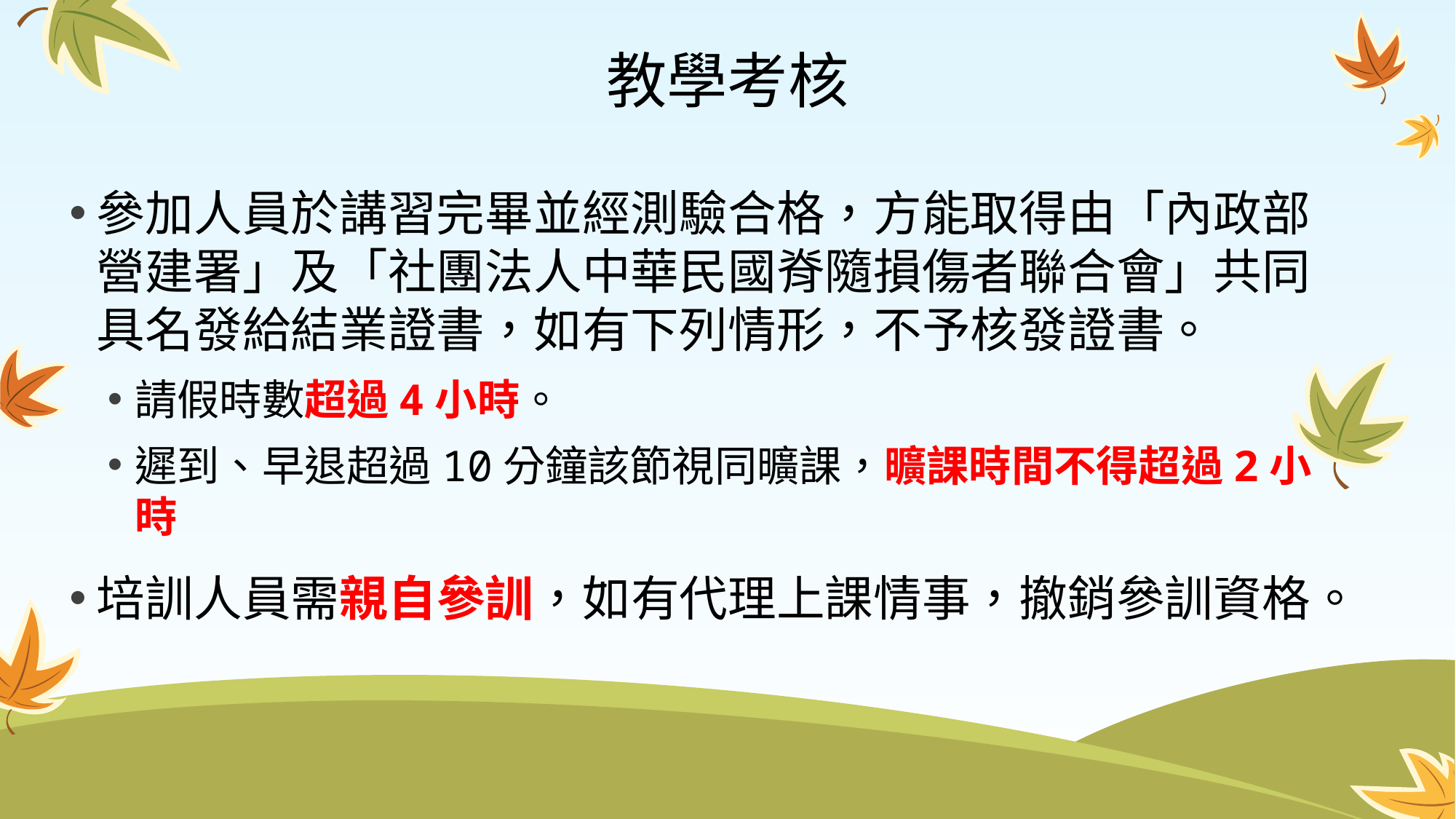

# 教學考核
參加人員於講習完畢並經測驗合格，方能取得由「內政部營建署」及「社團法人中華民國脊隨損傷者聯合會」共同具名發給結業證書，如有下列情形，不予核發證書。
請假時數超過4小時。
遲到、早退超過10分鐘該節視同曠課，曠課時間不得超過2小時
培訓人員需親自參訓，如有代理上課情事，撤銷參訓資格。